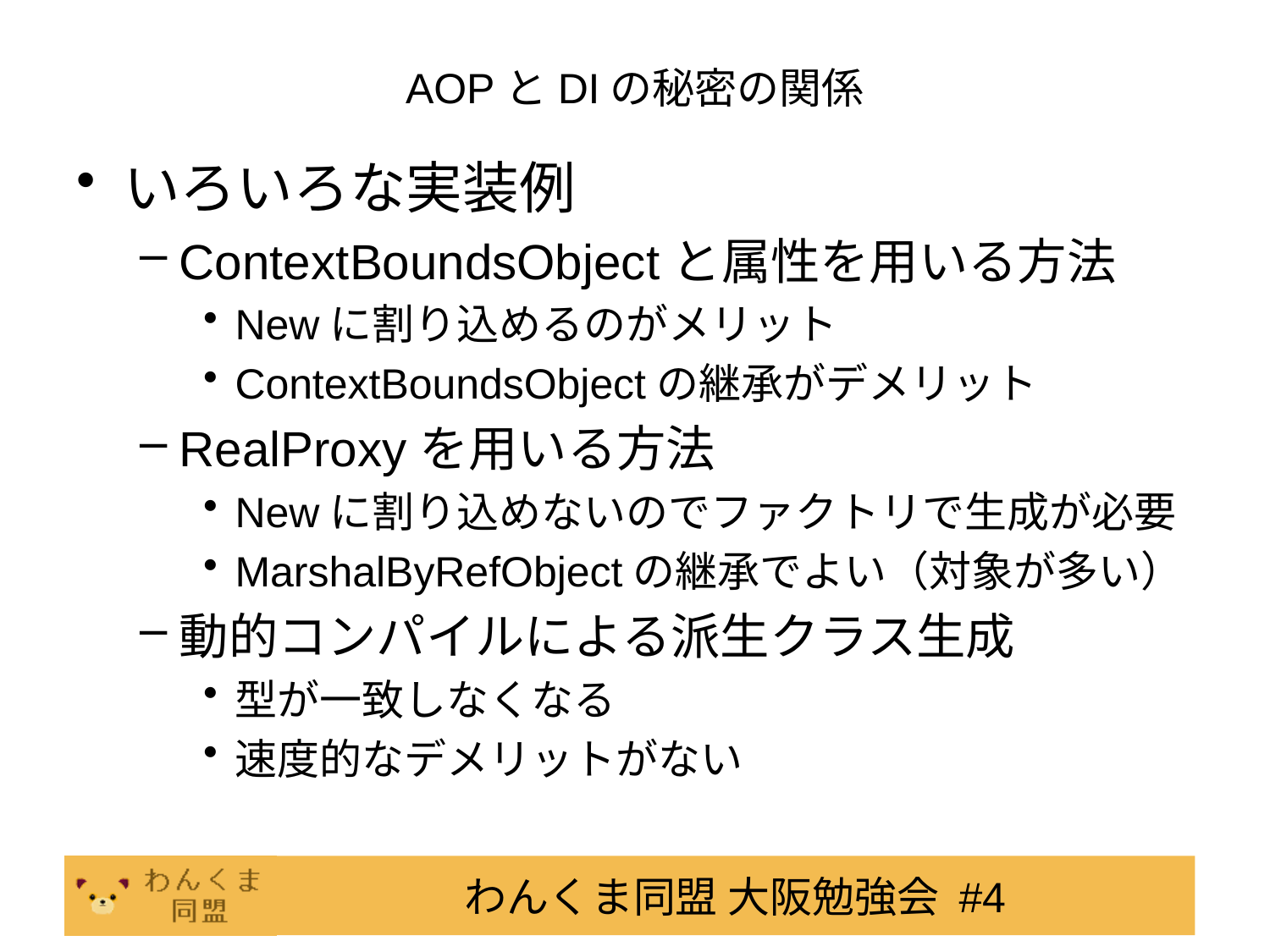

# AOPとDIの秘密の関係
いろいろな実装例
ContextBoundsObjectと属性を用いる方法
Newに割り込めるのがメリット
ContextBoundsObjectの継承がデメリット
RealProxyを用いる方法
Newに割り込めないのでファクトリで生成が必要
MarshalByRefObjectの継承でよい（対象が多い）
動的コンパイルによる派生クラス生成
型が一致しなくなる
速度的なデメリットがない